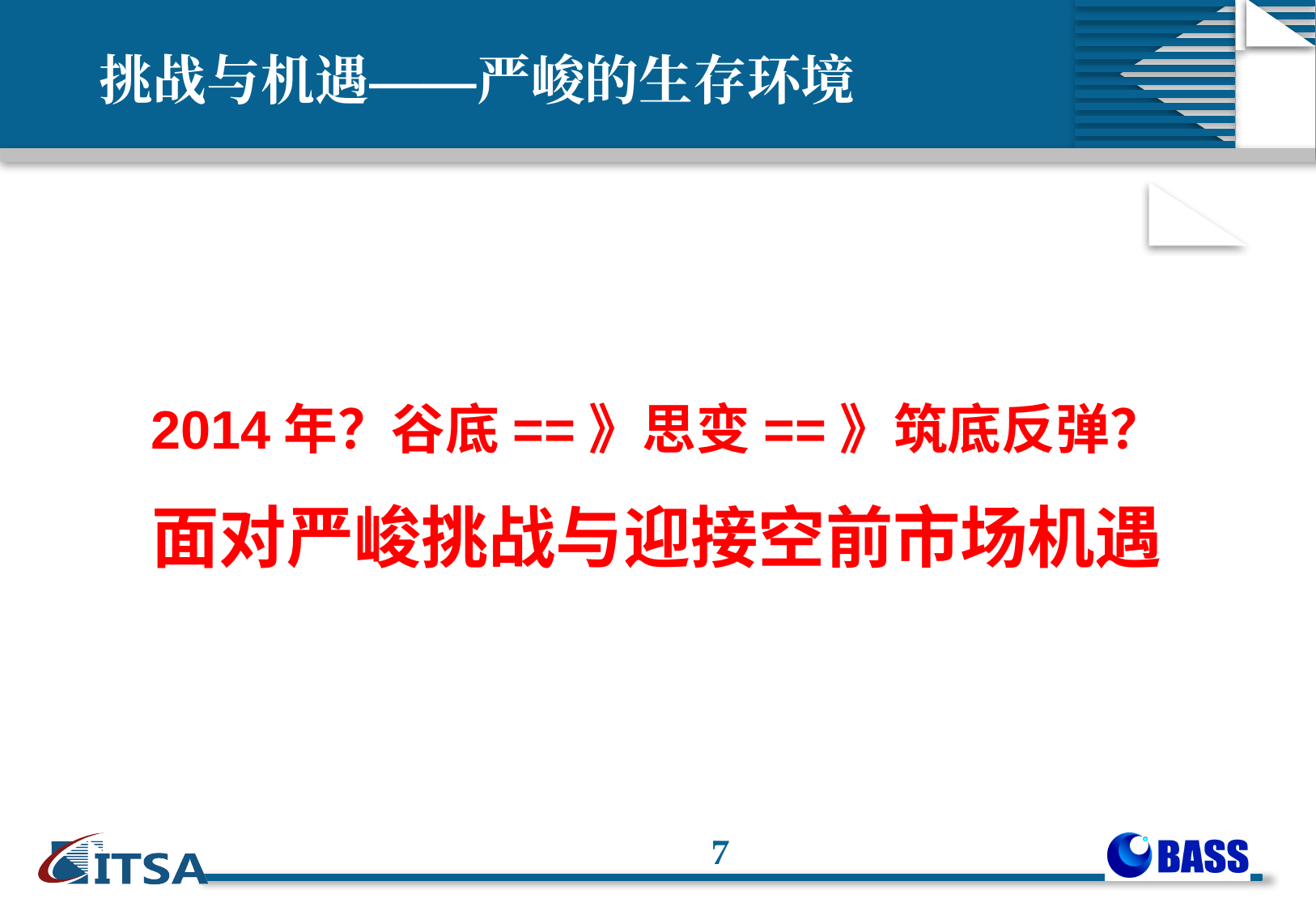

# 挑战与机遇——严峻的生存环境

2014年？谷底==》思变==》筑底反弹？
面对严峻挑战与迎接空前市场机遇

7